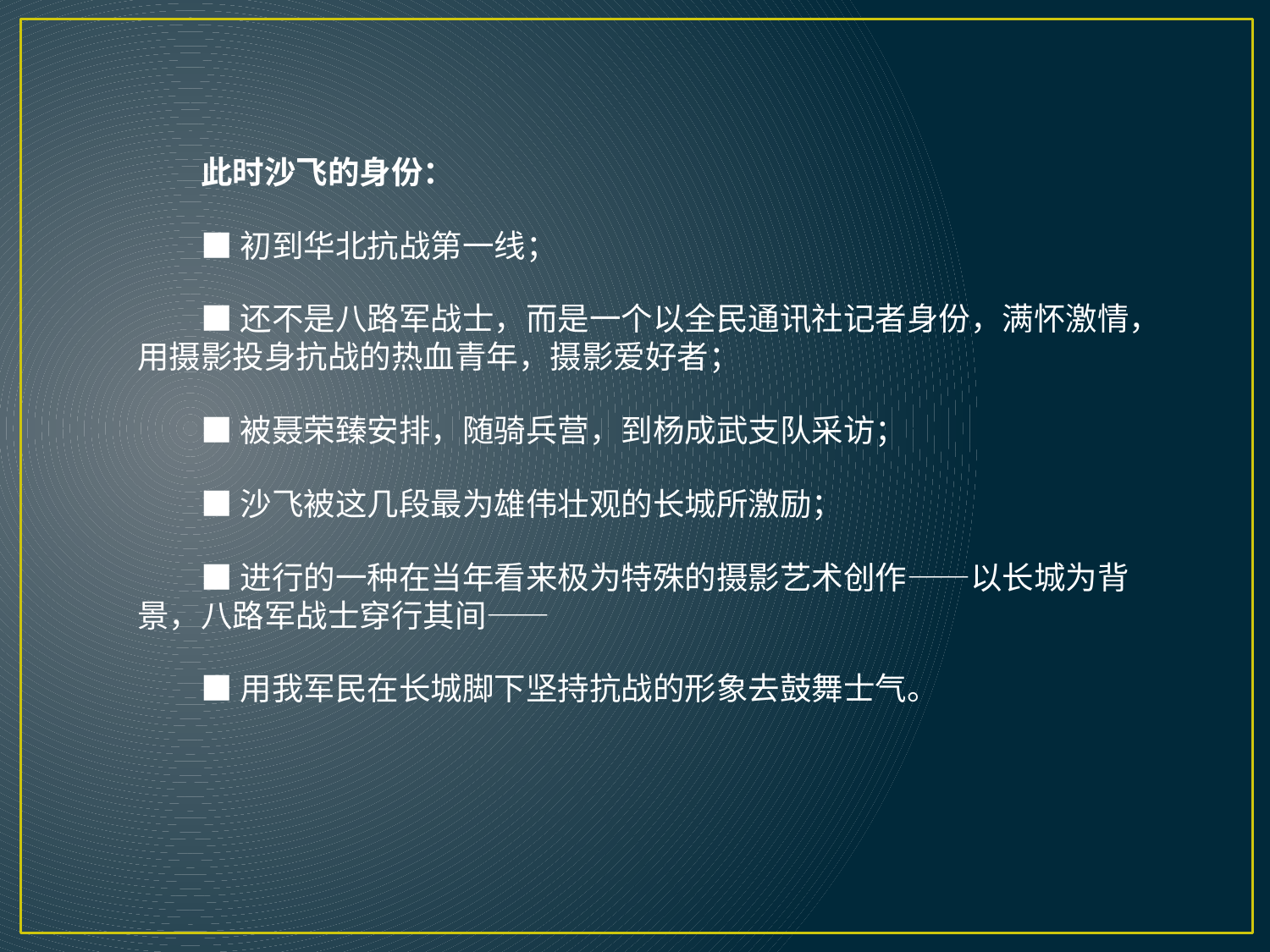

此时沙飞的身份：
■初到华北抗战第一线；
■还不是八路军战士，而是一个以全民通讯社记者身份，满怀激情，用摄影投身抗战的热血青年，摄影爱好者；
■被聂荣臻安排，随骑兵营，到杨成武支队采访；
■沙飞被这几段最为雄伟壮观的长城所激励；
■进行的一种在当年看来极为特殊的摄影艺术创作——以长城为背景，八路军战士穿行其间——
■用我军民在长城脚下坚持抗战的形象去鼓舞士气。